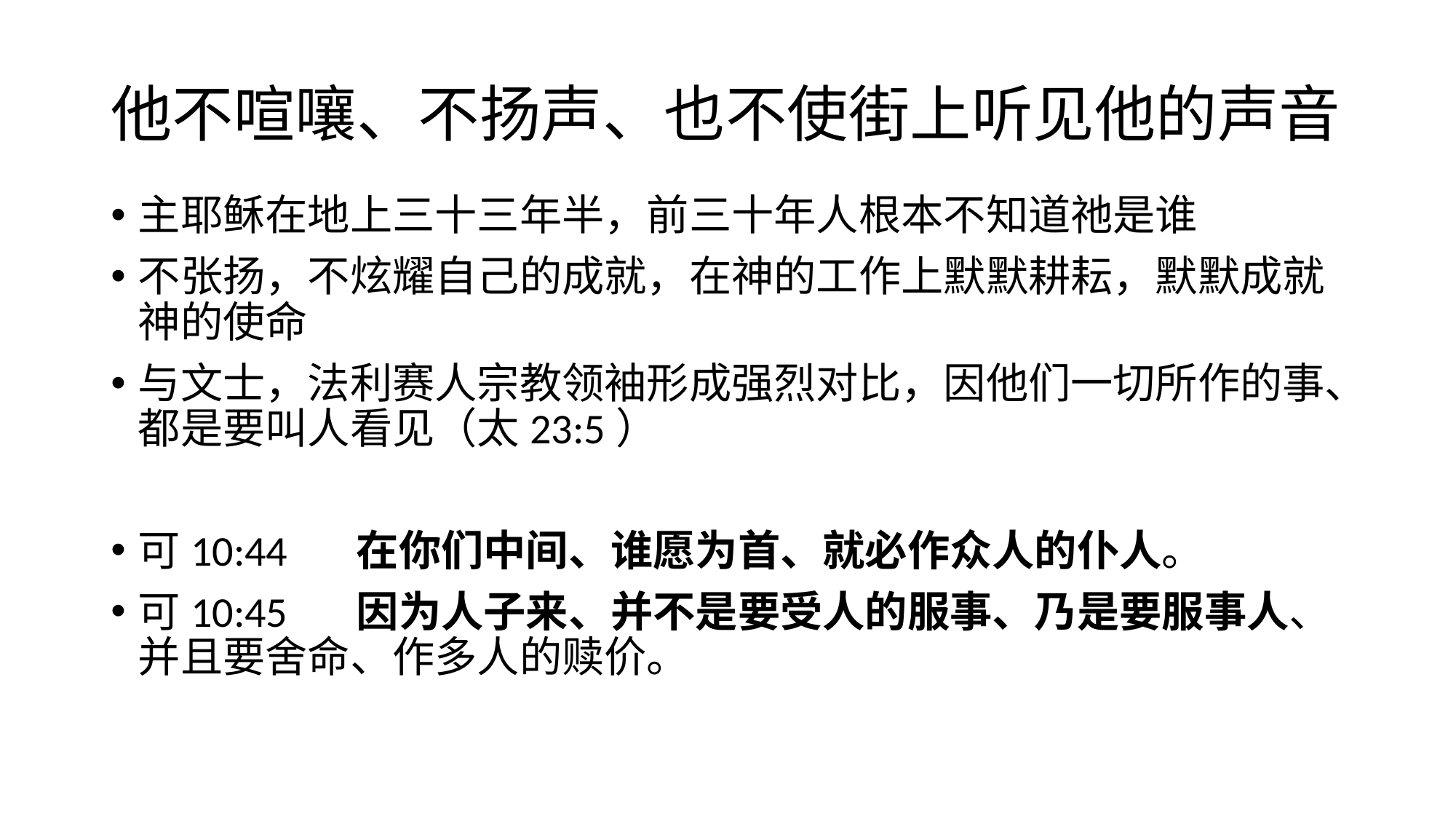

# 他不喧嚷、不扬声、也不使街上听见他的声音
主耶稣在地上三十三年半，前三十年人根本不知道祂是谁
不张扬，不炫耀自己的成就，在神的工作上默默耕耘，默默成就神的使命
与文士，法利赛人宗教领袖形成强烈对比，因他们一切所作的事、都是要叫人看见（太23:5）

可10:44	在你们中间、谁愿为首、就必作众人的仆人。
可10:45	因为人子来、并不是要受人的服事、乃是要服事人、并且要舍命、作多人的赎价。